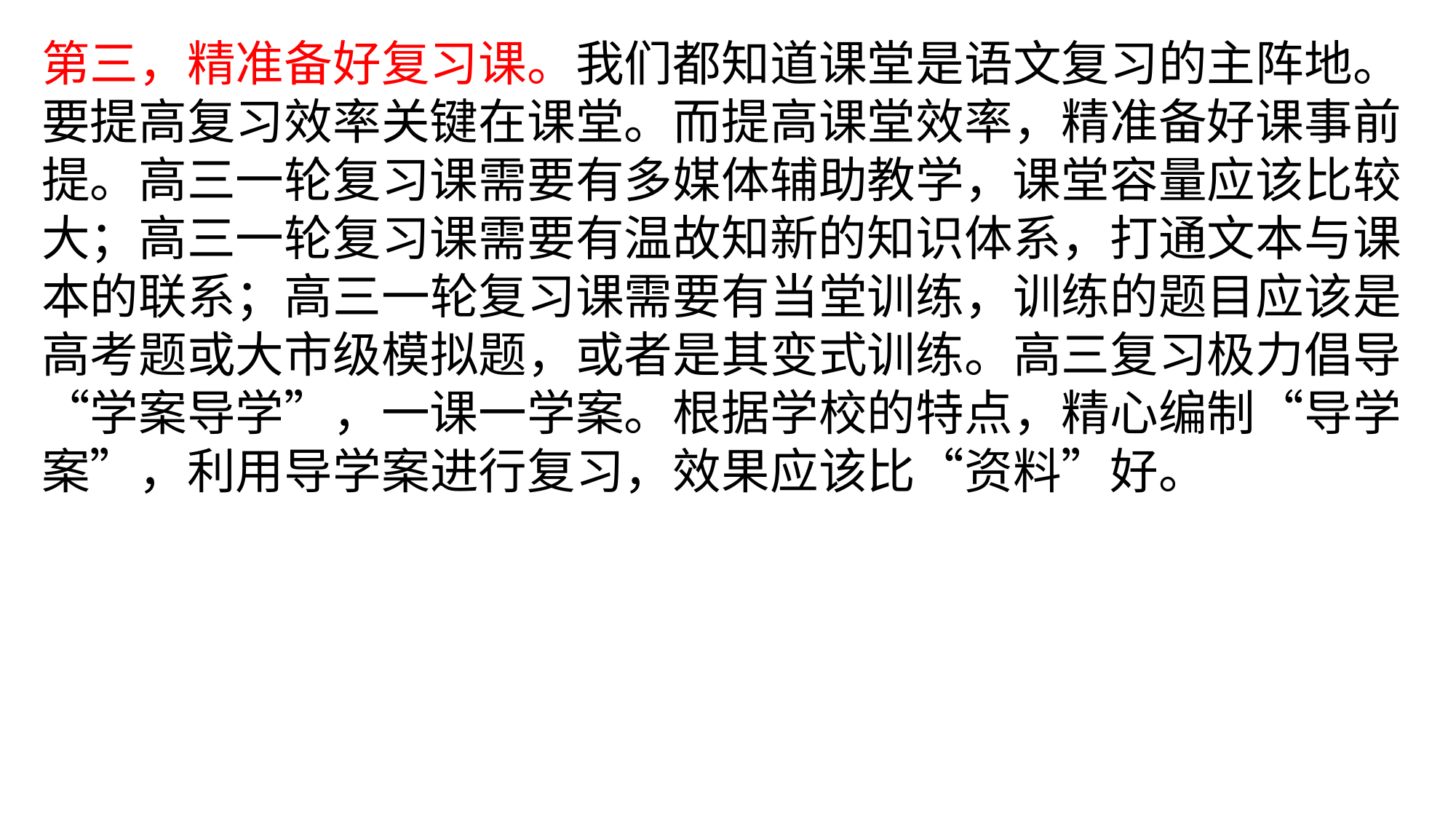

第三，精准备好复习课。我们都知道课堂是语文复习的主阵地。要提高复习效率关键在课堂。而提高课堂效率，精准备好课事前提。高三一轮复习课需要有多媒体辅助教学，课堂容量应该比较大；高三一轮复习课需要有温故知新的知识体系，打通文本与课本的联系；高三一轮复习课需要有当堂训练，训练的题目应该是高考题或大市级模拟题，或者是其变式训练。高三复习极力倡导“学案导学”，一课一学案。根据学校的特点，精心编制“导学案”，利用导学案进行复习，效果应该比“资料”好。